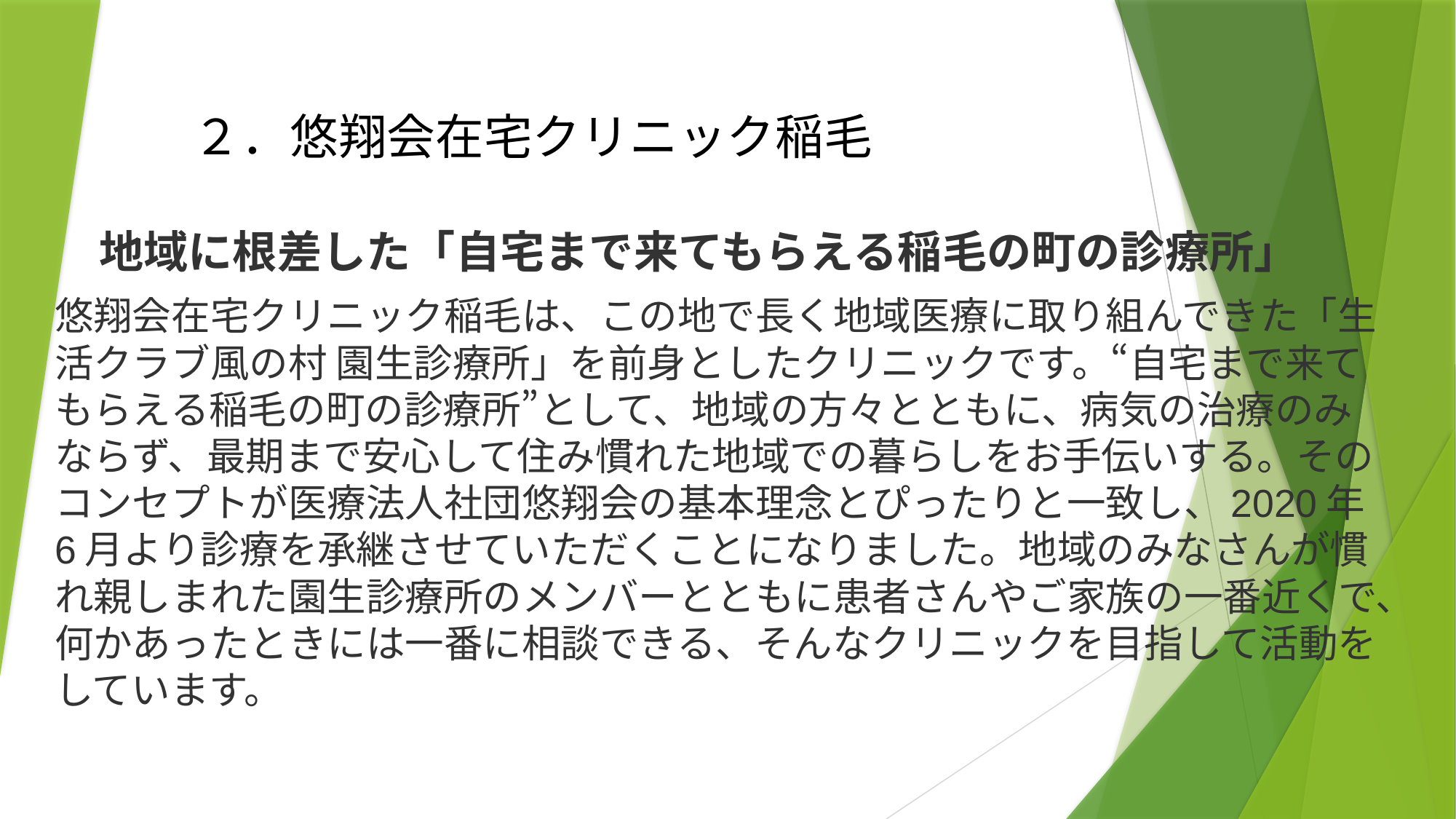

# ２．悠翔会在宅クリニック稲毛
　地域に根差した「自宅まで来てもらえる稲毛の町の診療所」
悠翔会在宅クリニック稲毛は、この地で長く地域医療に取り組んできた「生活クラブ風の村 園生診療所」を前身としたクリニックです。“自宅まで来てもらえる稲毛の町の診療所”として、地域の方々とともに、病気の治療のみならず、最期まで安心して住み慣れた地域での暮らしをお手伝いする。そのコンセプトが医療法人社団悠翔会の基本理念とぴったりと一致し、2020年6月より診療を承継させていただくことになりました。地域のみなさんが慣れ親しまれた園生診療所のメンバーとともに患者さんやご家族の一番近くで、何かあったときには一番に相談できる、そんなクリニックを目指して活動をしています。